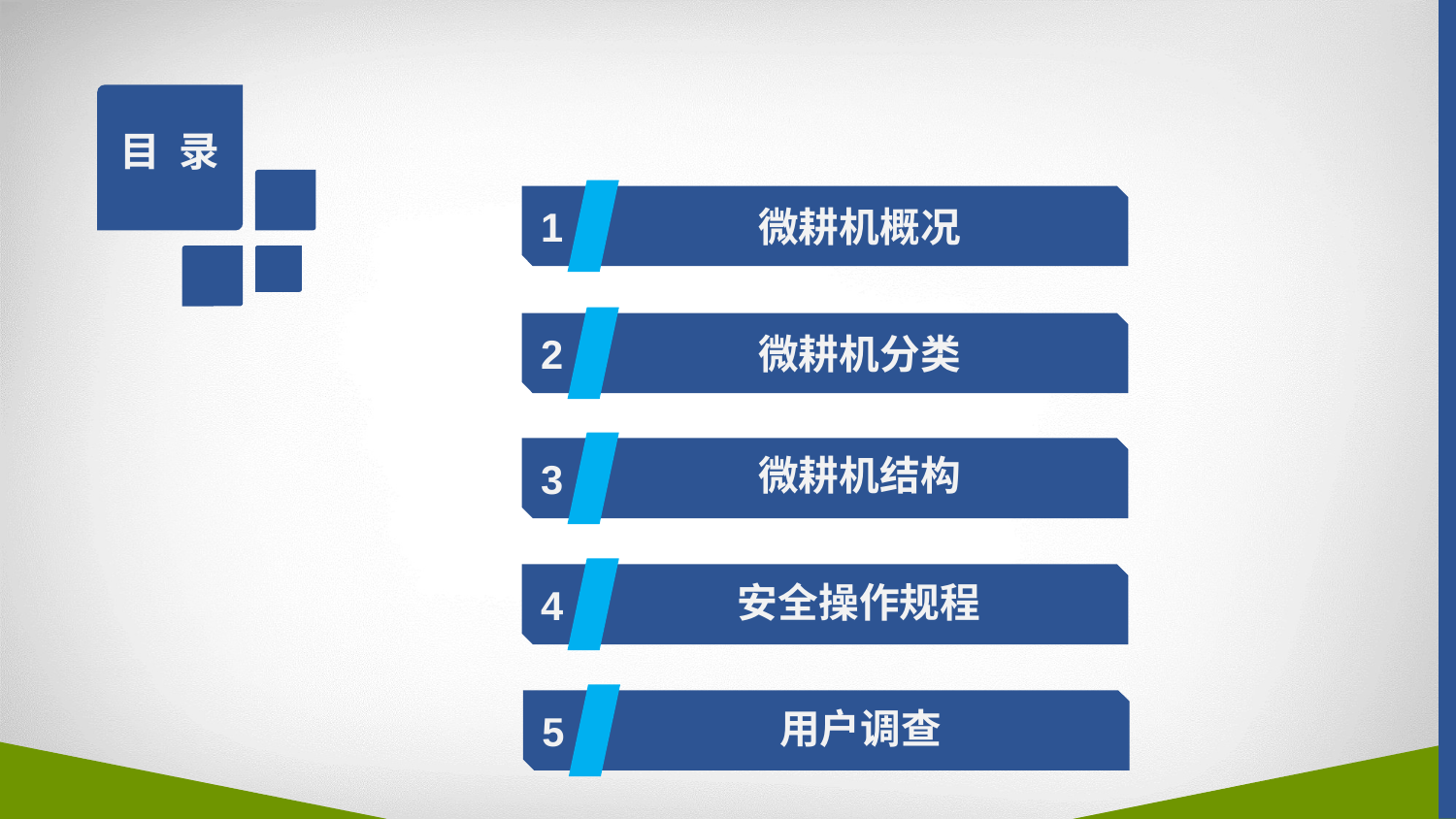

目  录

1
微耕机概况

2
微耕机分类

微耕机结构
3

安全操作规程
4

用户调查
5